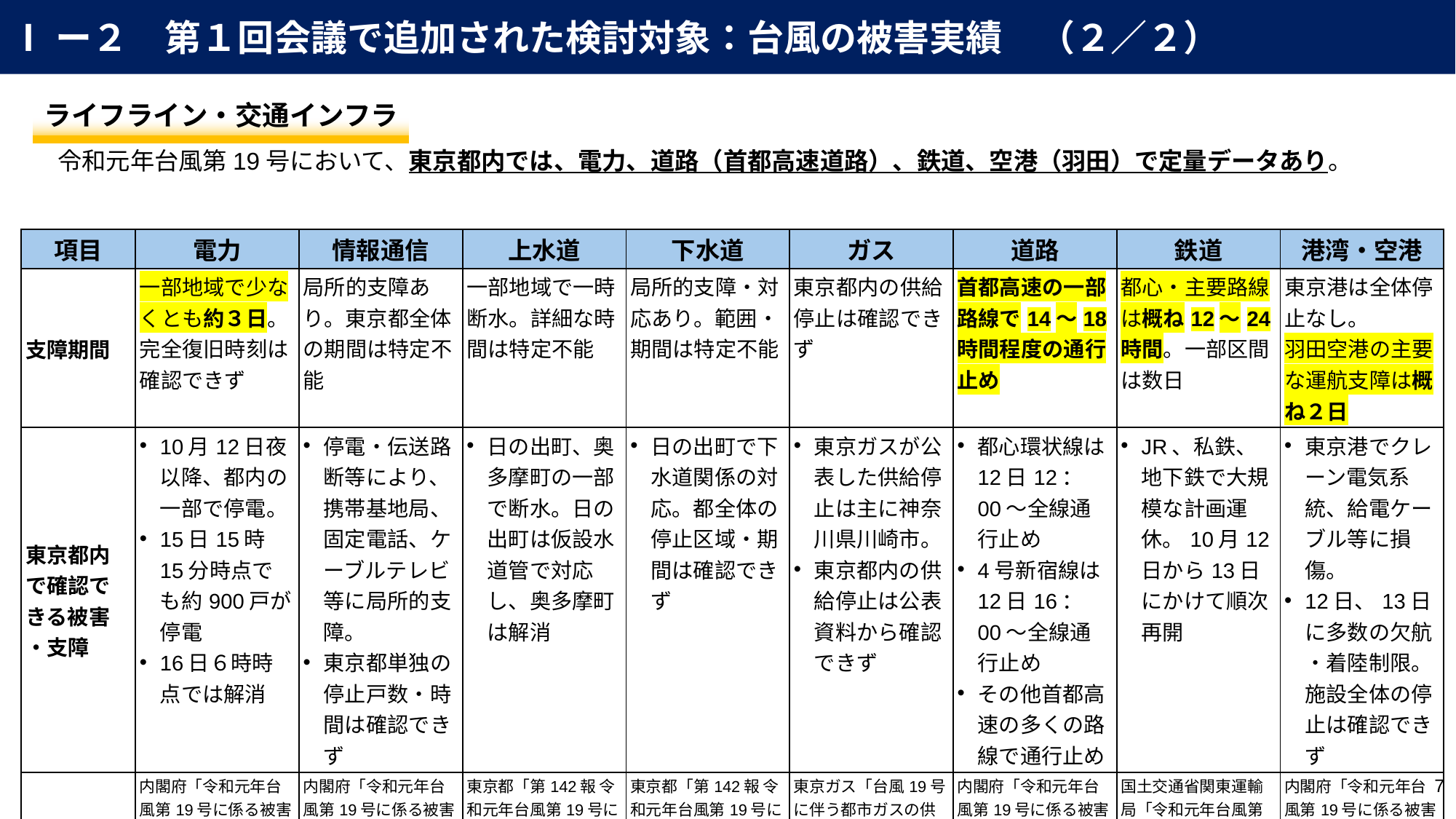

Ⅰー２　第１回会議で追加された検討対象：台風の被害実績　（２／２）
| ライフライン・交通インフラ |
| --- |
令和元年台風第19号において、東京都内では、電力、道路（首都高速道路）、鉄道、空港（羽田）で定量データあり。
| 項目 | 電力 | 情報通信 | 上水道 | 下水道 | ガス | 道路 | 鉄道 | 港湾・空港 |
| --- | --- | --- | --- | --- | --- | --- | --- | --- |
| 支障期間 | 一部地域で少なくとも約３日。完全復旧時刻は確認できず | 局所的支障あり。東京都全体の期間は特定不能 | 一部地域で一時断水。詳細な時間は特定不能 | 局所的支障・対応あり。範囲・期間は特定不能 | 東京都内の供給停止は確認できず | 首都高速の一部路線で14～18時間程度の通行止め | 都心・主要路線は概ね12～24時間。一部区間は数日 | 東京港は全体停止なし。 羽田空港の主要な運航支障は概ね２日 |
| 東京都内で確認できる被害・支障 | 10月12日夜以降、都内の一部で停電。 15日15時15分時点でも約900戸が停電 16日６時時点では解消 | 停電・伝送路断等により、携帯基地局、固定電話、ケーブルテレビ等に局所的支障。 東京都単独の停止戸数・時間は確認できず | 日の出町、奥多摩町の一部で断水。日の出町は仮設水道管で対応し、奥多摩町は解消 | 日の出町で下水道関係の対応。都全体の停止区域・期間は確認できず | 東京ガスが公表した供給停止は主に神奈川県川崎市。 東京都内の供給停止は公表資料から確認できず | 都心環状線は12日12：00～全線通行止め 4号新宿線は12日16：00～全線通行止め その他首都高速の多くの路線で通行止め | JR、私鉄、地下鉄で大規模な計画運休。10月12日から13日にかけて順次再開 | 東京港でクレーン電気系統、給電ケーブル等に損傷。 12日、13日に多数の欠航・着陸制限。施設全体の停止は確認できず |
| 出典資料 | 内閣府「令和元年台風第19号に係る被害状況等について」 | 内閣府「令和元年台風第19号に係る被害状況等について」 | 東京都「第142報 令和元年台風第19号に係る被害状況等について」 | 東京都「第142報 令和元年台風第19号に係る被害状況等について」 | 東京ガス「台風19号に伴う都市ガスの供給支障について」 | 内閣府「令和元年台風第19号に係る被害状況等について」（令和元年10月13日6時現在） | 国土交通省関東運輸局「令和元年台風第19号に伴う被害・運行状況について」 | 内閣府「令和元年台風第19号に係る被害状況等について」 |
7